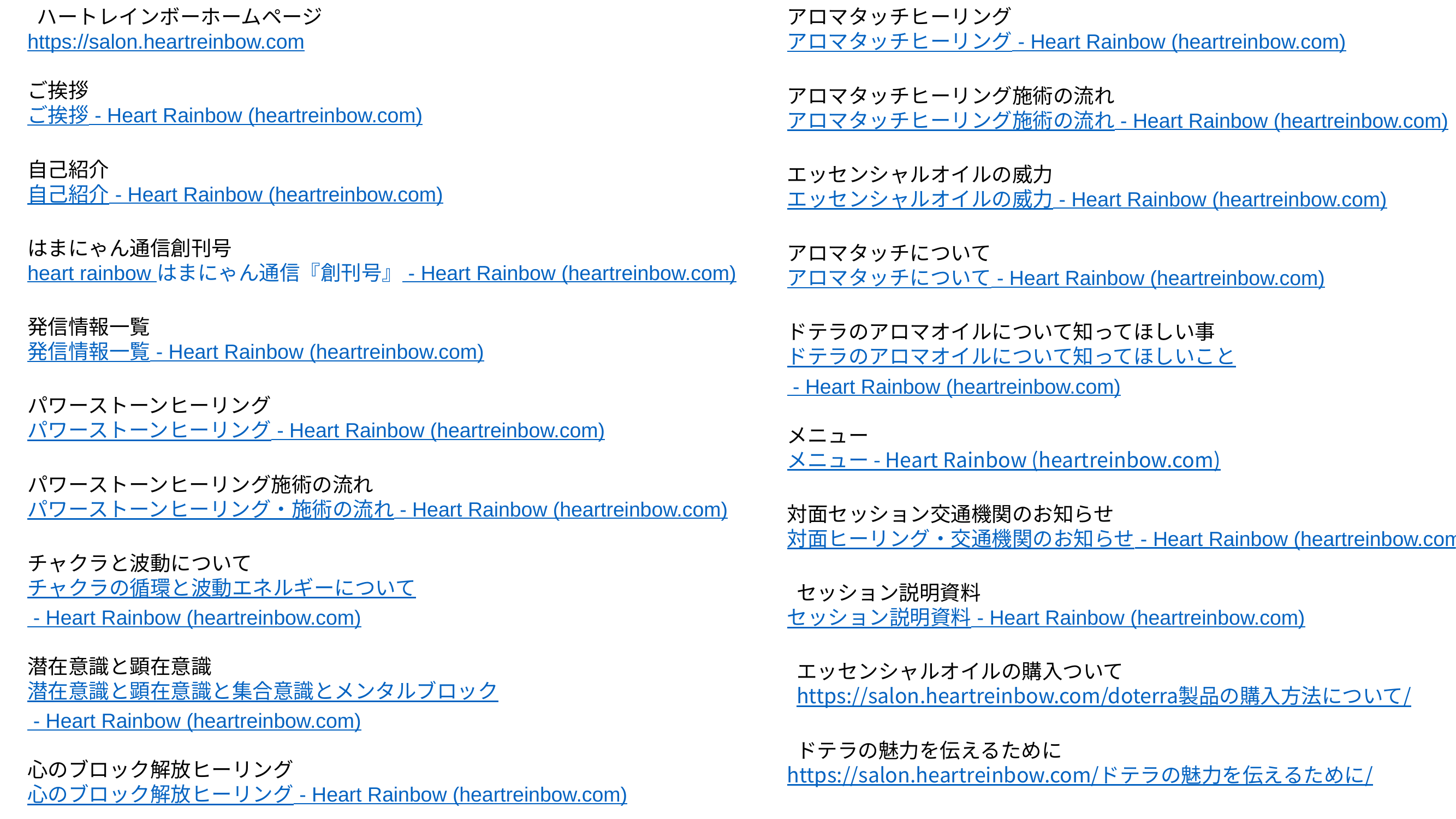

ハートレインボーホームページ
https://salon.heartreinbow.com

ご挨拶
ご挨拶 - Heart Rainbow (heartreinbow.com)

自己紹介
自己紹介 - Heart Rainbow (heartreinbow.com)

はまにゃん通信創刊号
heart rainbow はまにゃん通信『創刊号』 - Heart Rainbow (heartreinbow.com)

発信情報一覧
発信情報一覧 - Heart Rainbow (heartreinbow.com)

パワーストーンヒーリング
パワーストーンヒーリング - Heart Rainbow (heartreinbow.com)

パワーストーンヒーリング施術の流れ
パワーストーンヒーリング・施術の流れ - Heart Rainbow (heartreinbow.com)

チャクラと波動について
チャクラの循環と波動エネルギーについて - Heart Rainbow (heartreinbow.com)

潜在意識と顕在意識
潜在意識と顕在意識と集合意識とメンタルブロック - Heart Rainbow (heartreinbow.com)

心のブロック解放ヒーリング
心のブロック解放ヒーリング - Heart Rainbow (heartreinbow.com)

心のブロック解放ヒーリングセッションの流れ
心のブロック解放ヒーリング・セッションの流れ - Heart Rainbow (heartreinbow.com)

アロマタッチヒーリング
アロマタッチヒーリング - Heart Rainbow (heartreinbow.com)

アロマタッチヒーリング施術の流れ
アロマタッチヒーリング施術の流れ - Heart Rainbow (heartreinbow.com)

エッセンシャルオイルの威力
エッセンシャルオイルの威力 - Heart Rainbow (heartreinbow.com)

アロマタッチについて
アロマタッチについて - Heart Rainbow (heartreinbow.com)

ドテラのアロマオイルについて知ってほしい事
ドテラのアロマオイルについて知ってほしいこと - Heart Rainbow (heartreinbow.com)

メニュー
メニュー - Heart Rainbow (heartreinbow.com)

対面セッション交通機関のお知らせ
対面ヒーリング・交通機関のお知らせ - Heart Rainbow (heartreinbow.com)

 セッション説明資料
セッション説明資料 - Heart Rainbow (heartreinbow.com)

 エッセンシャルオイルの購入ついて
 https://salon.heartreinbow.com/doterra製品の購入方法について/

 ドテラの魅力を伝えるために
https://salon.heartreinbow.com/ドテラの魅力を伝えるために/